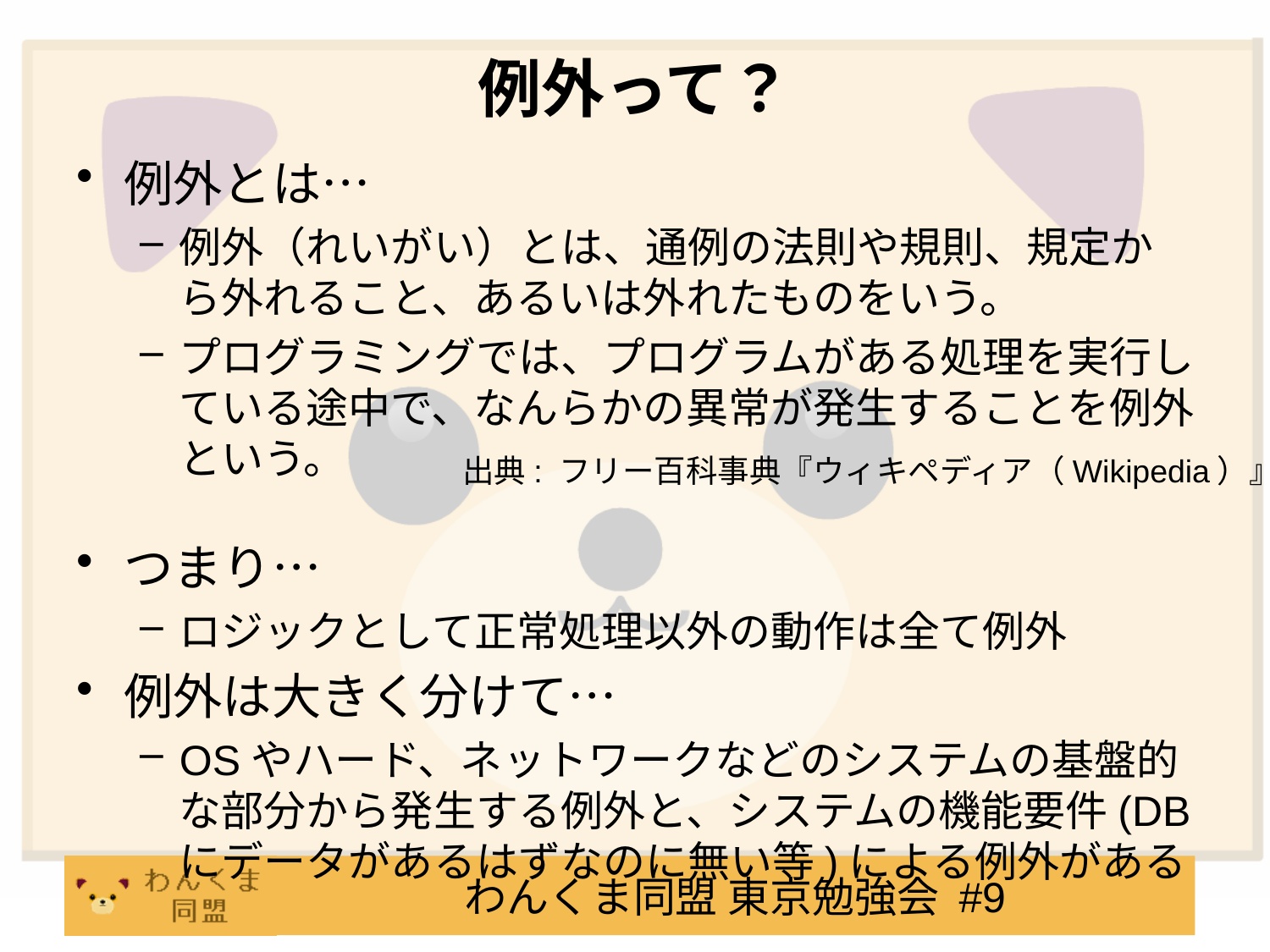

# 例外って？
例外とは…
例外（れいがい）とは、通例の法則や規則、規定から外れること、あるいは外れたものをいう。
プログラミングでは、プログラムがある処理を実行している途中で、なんらかの異常が発生することを例外という。

つまり…
ロジックとして正常処理以外の動作は全て例外
例外は大きく分けて…
OSやハード、ネットワークなどのシステムの基盤的な部分から発生する例外と、システムの機能要件(DBにデータがあるはずなのに無い等)による例外がある
出典: フリー百科事典『ウィキペディア（Wikipedia）』